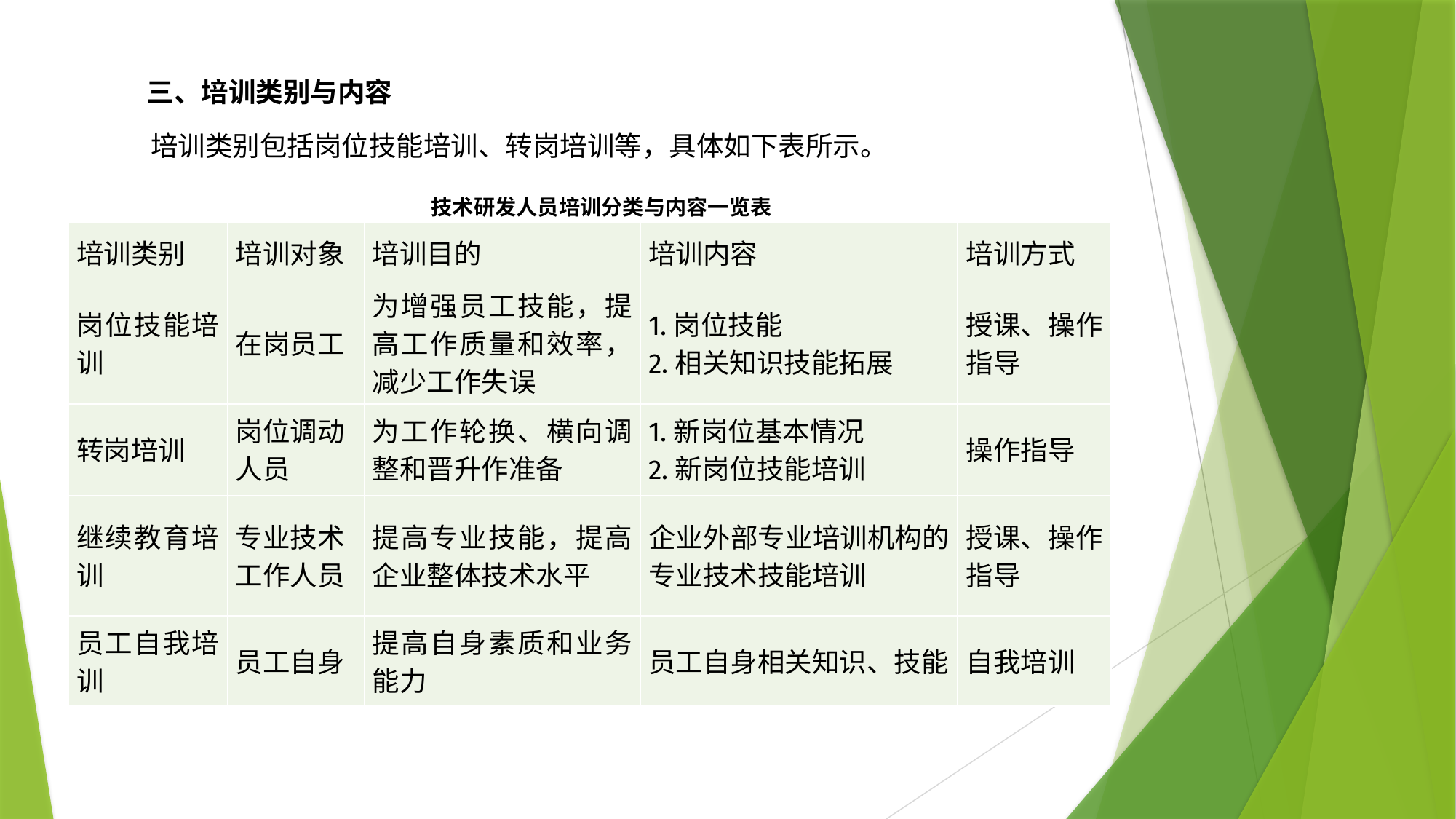

三、培训类别与内容
培训类别包括岗位技能培训、转岗培训等，具体如下表所示。
技术研发人员培训分类与内容一览表

| 培训类别 | 培训对象 | 培训目的 | 培训内容 | 培训方式 |
| --- | --- | --- | --- | --- |
| 岗位技能培训 | 在岗员工 | 为增强员工技能，提高工作质量和效率，减少工作失误 | 1.岗位技能 2.相关知识技能拓展 | 授课、操作指导 |
| 转岗培训 | 岗位调动 人员 | 为工作轮换、横向调整和晋升作准备 | 1.新岗位基本情况 2.新岗位技能培训 | 操作指导 |
| 继续教育培训 | 专业技术 工作人员 | 提高专业技能，提高企业整体技术水平 | 企业外部专业培训机构的专业技术技能培训 | 授课、操作指导 |
| 员工自我培训 | 员工自身 | 提高自身素质和业务能力 | 员工自身相关知识、技能 | 自我培训 |